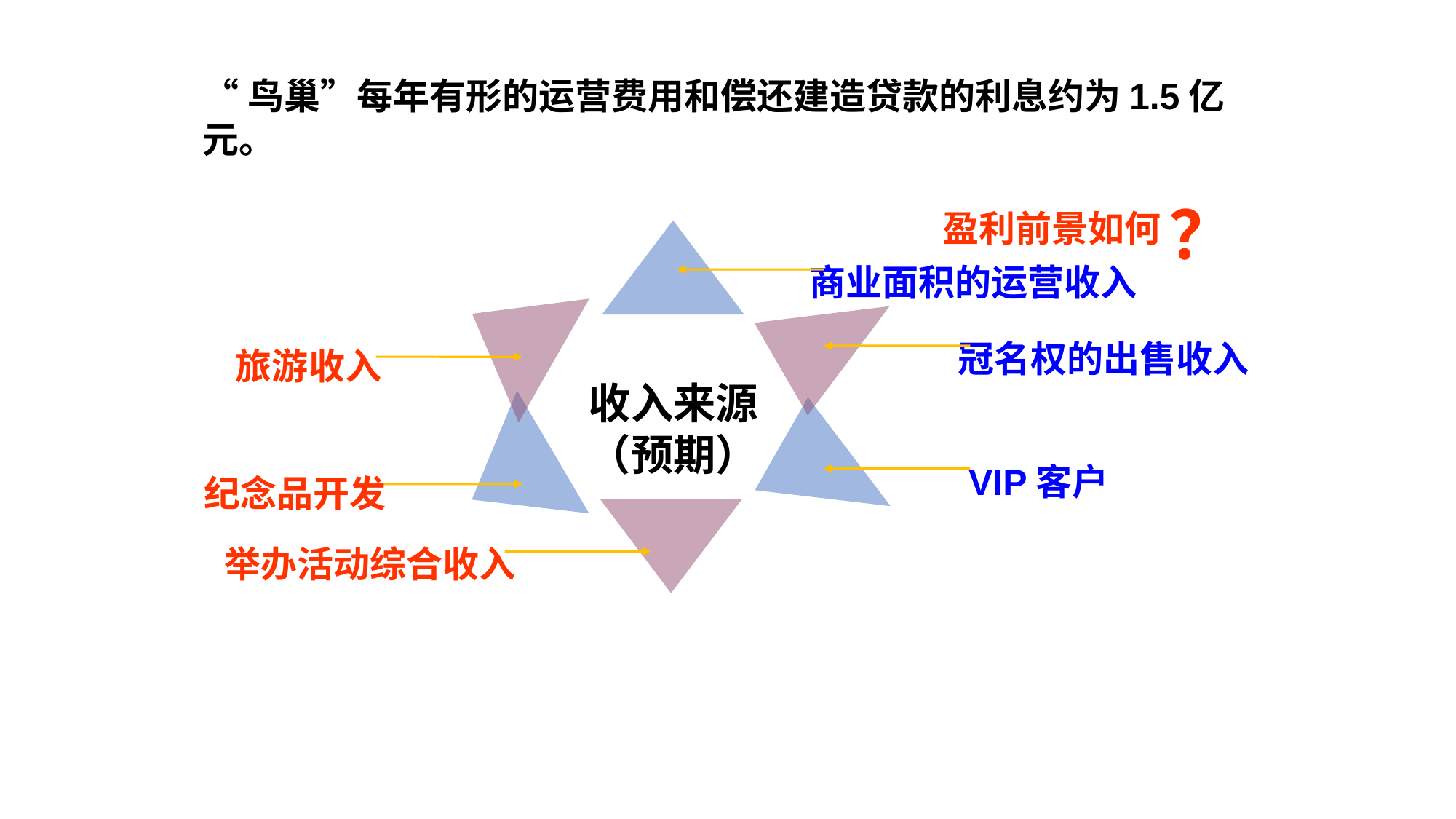

“鸟巢”每年有形的运营费用和偿还建造贷款的利息约为1.5亿元。
？
盈利前景如何

收入来源
（预期）
商业面积的运营收入

冠名权的出售收入

VIP客户

旅游收入

纪念品开发

举办活动综合收入